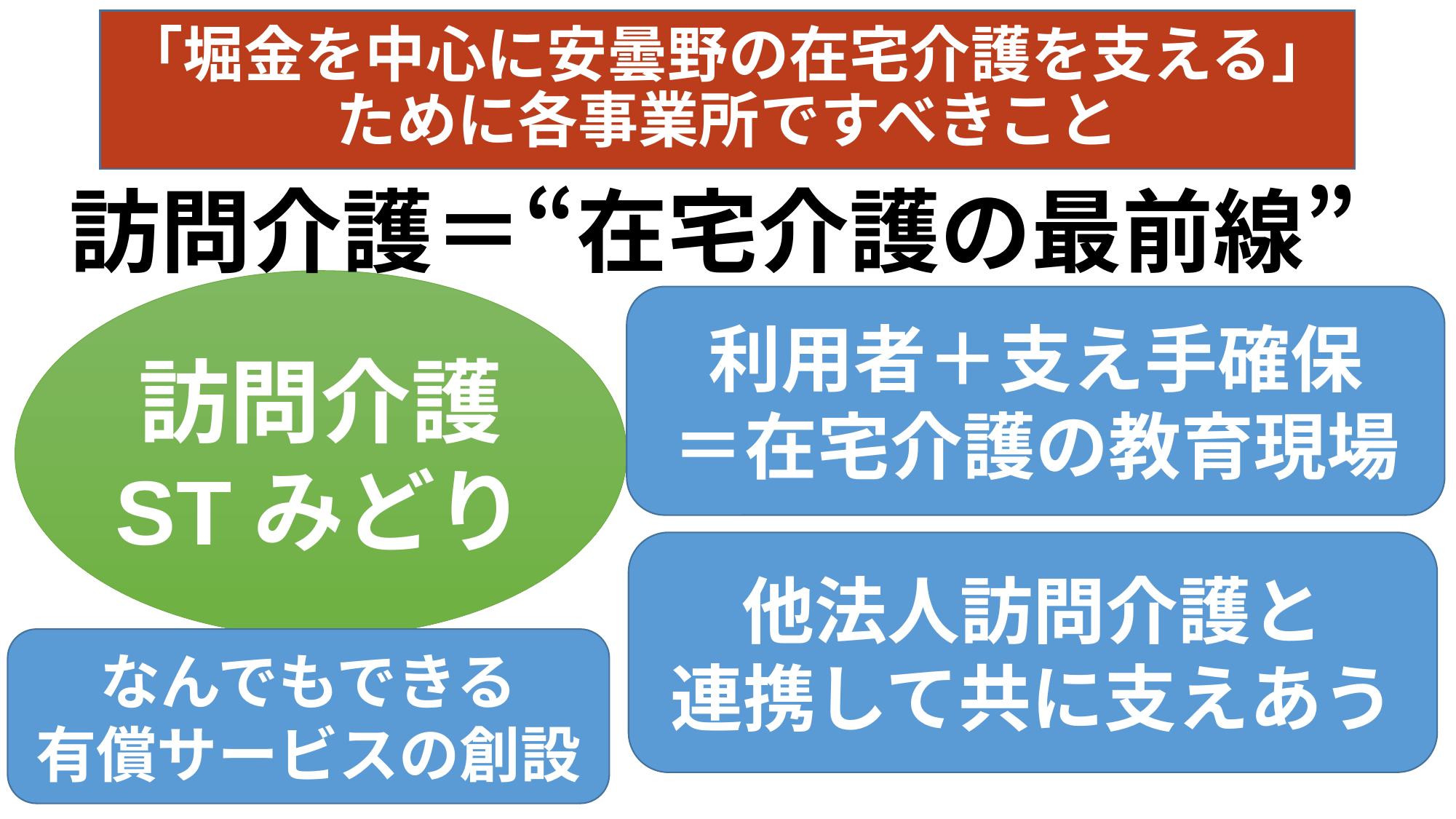

# 「堀金を中心に安曇野の在宅介護を支える」ために各事業所ですべきこと
訪問介護＝“在宅介護の最前線”
訪問介護
STみどり
利用者＋支え手確保
＝在宅介護の教育現場
他法人訪問介護と
連携して共に支えあう
なんでもできる
有償サービスの創設